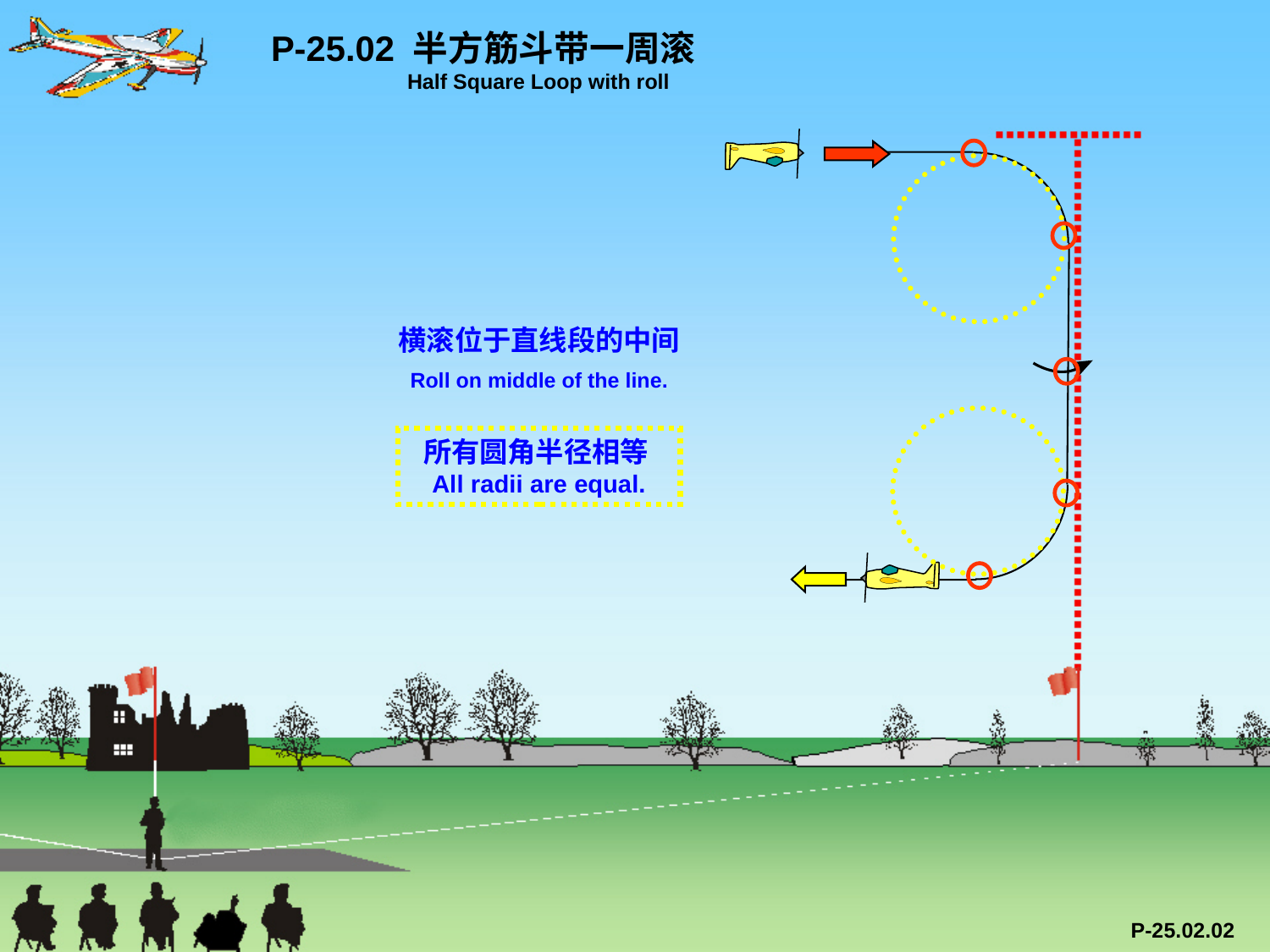

P-25.02 半方筋斗带一周滚
                       Half Square Loop with roll

横滚位于直线段的中间
Roll on middle of the line.

所有圆角半径相等All radii are equal.

P-25.02.02